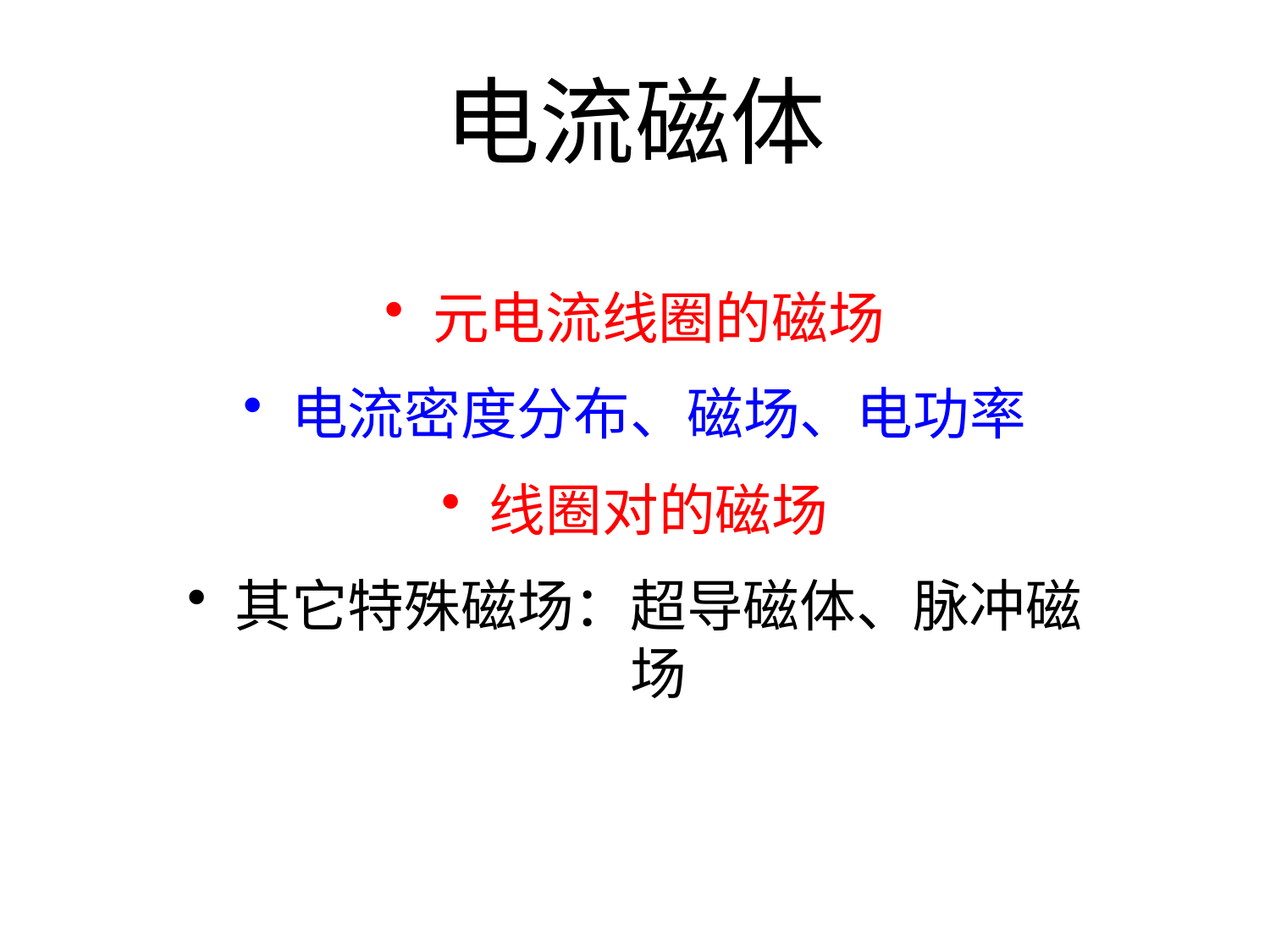

# 电流磁体
元电流线圈的磁场
电流密度分布、磁场、电功率
线圈对的磁场
其它特殊磁场：超导磁体、脉冲磁场